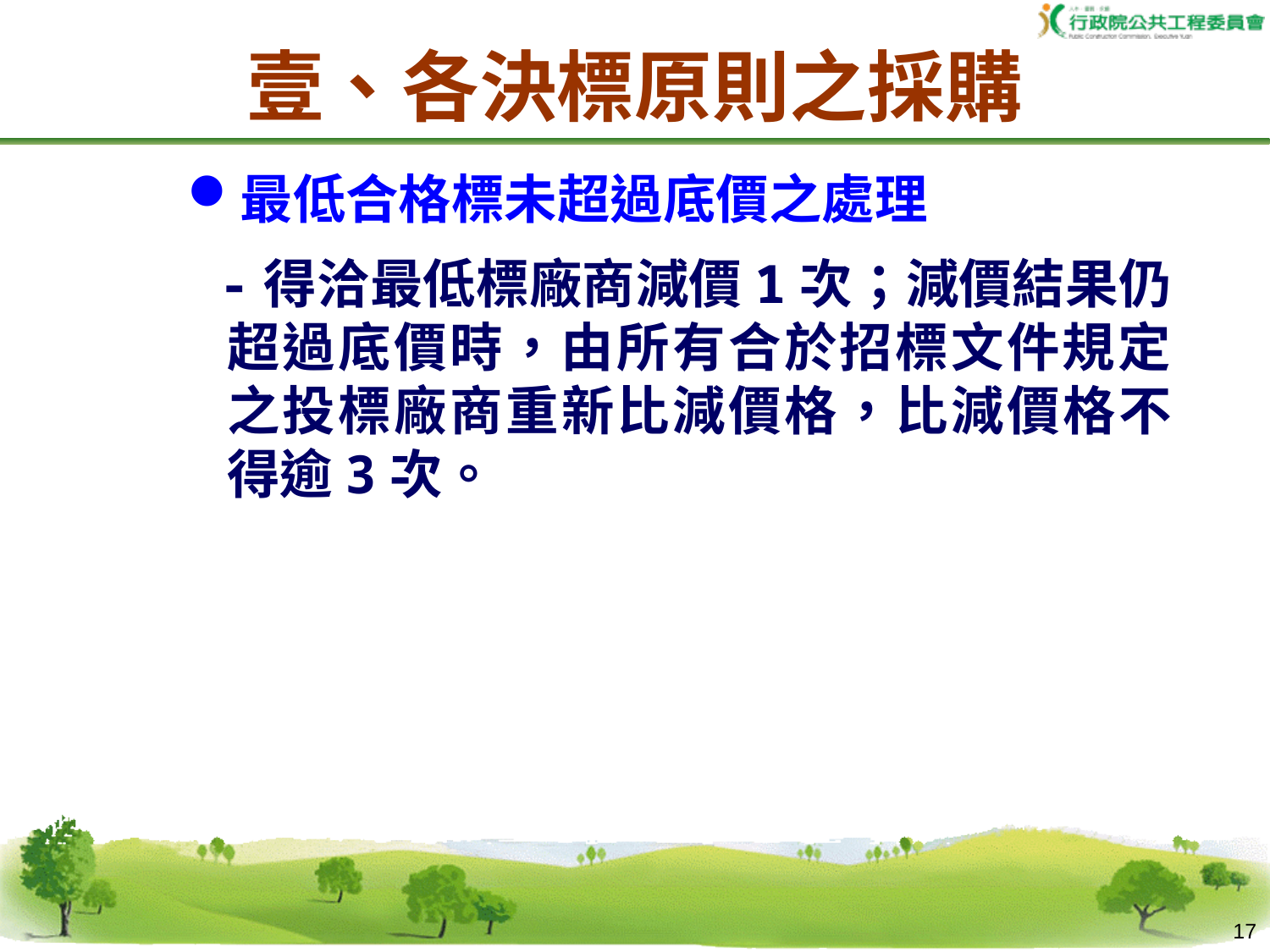

壹、各決標原則之採購
最低合格標未超過底價之處理
 -得洽最低標廠商減價1次；減價結果仍超過底價時，由所有合於招標文件規定之投標廠商重新比減價格，比減價格不得逾3次。
17